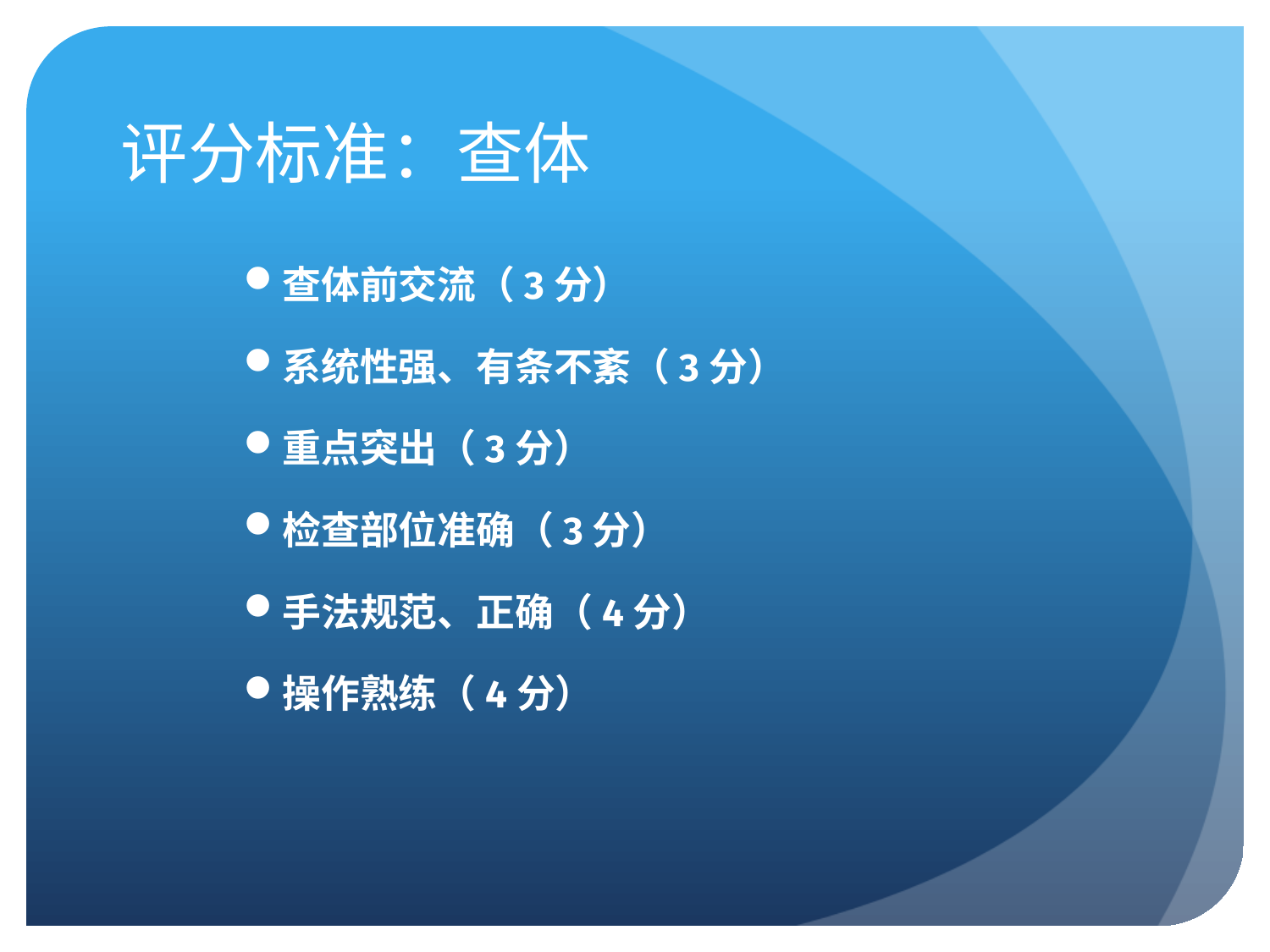

# 评分标准：查体
查体前交流（3分）
系统性强、有条不紊（3分）
重点突出（3分）
检查部位准确（3分）
手法规范、正确（4分）
操作熟练（4分）